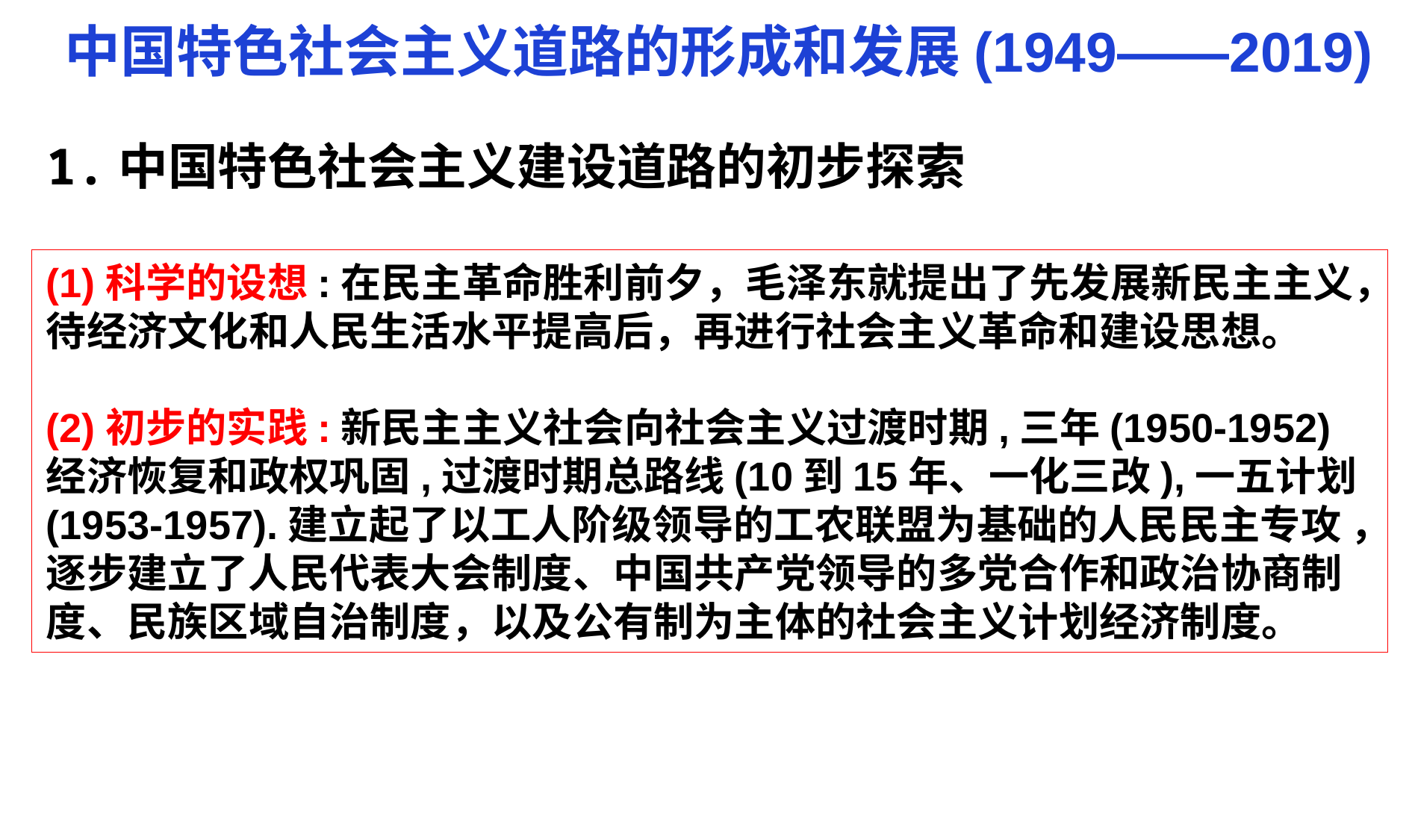

中国特色社会主义道路的形成和发展(1949——2019)
1.中国特色社会主义建设道路的初步探索
(1)科学的设想:在民主革命胜利前夕，毛泽东就提出了先发展新民主主义，待经济文化和人民生活水平提高后，再进行社会主义革命和建设思想。

(2)初步的实践:新民主主义社会向社会主义过渡时期,三年(1950-1952)经济恢复和政权巩固,过渡时期总路线(10到15年、一化三改),一五计划(1953-1957).建立起了以工人阶级领导的工农联盟为基础的人民民主专攻 ，逐步建立了人民代表大会制度、中国共产党领导的多党合作和政治协商制度、民族区域自治制度，以及公有制为主体的社会主义计划经济制度。